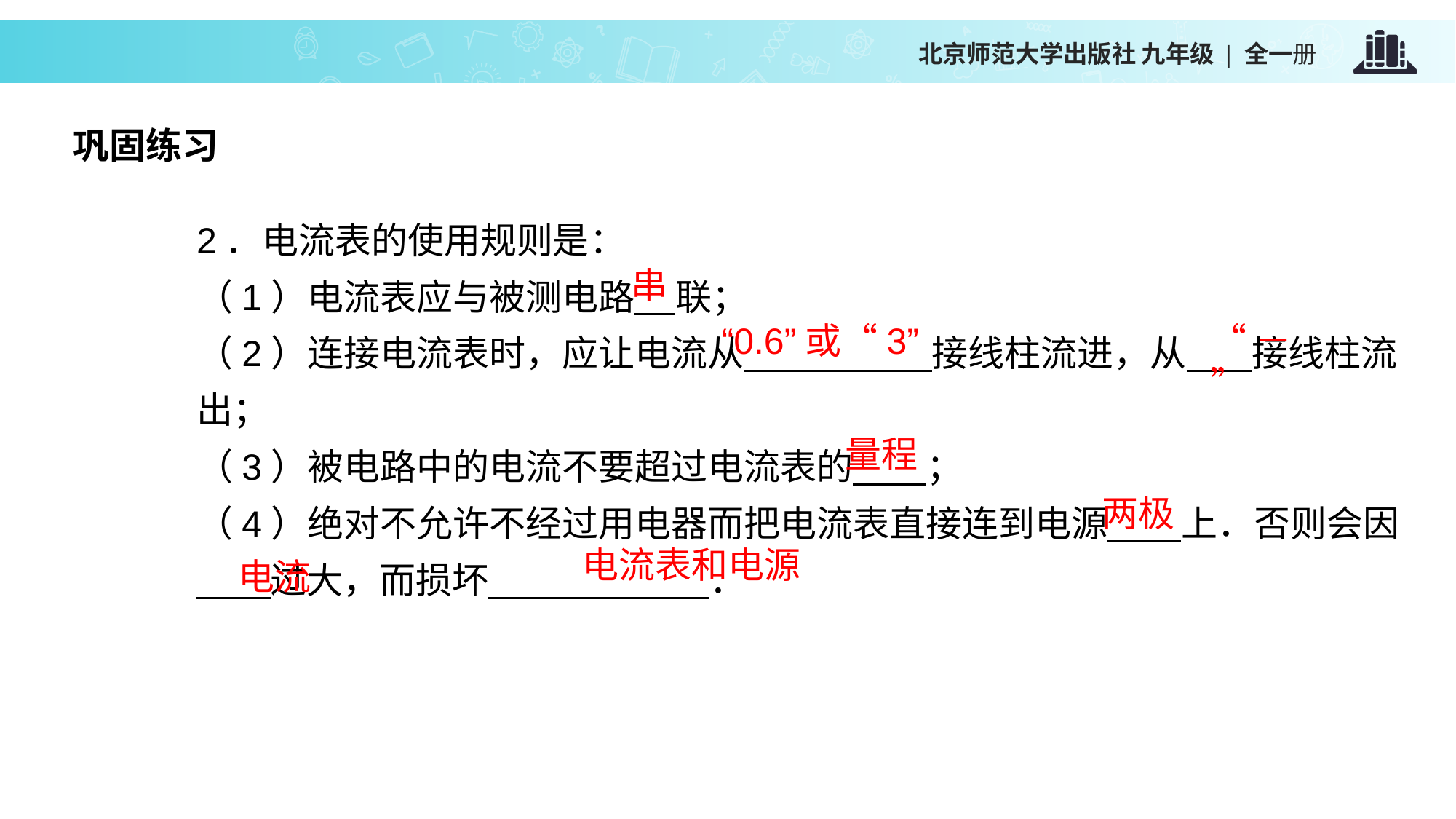

巩固练习
2．电流表的使用规则是：
（1）电流表应与被测电路     联；
（2）连接电流表时，应让电流从                       接线柱流进，从        接线柱流出；
（3）被电路中的电流不要超过电流表的         ；
（4）绝对不允许不经过用电器而把电流表直接连到电源         上．否则会因          过大，而损坏                           ．
串
“－”
“0.6”或“3”
量程
两极
电流表和电源
电流